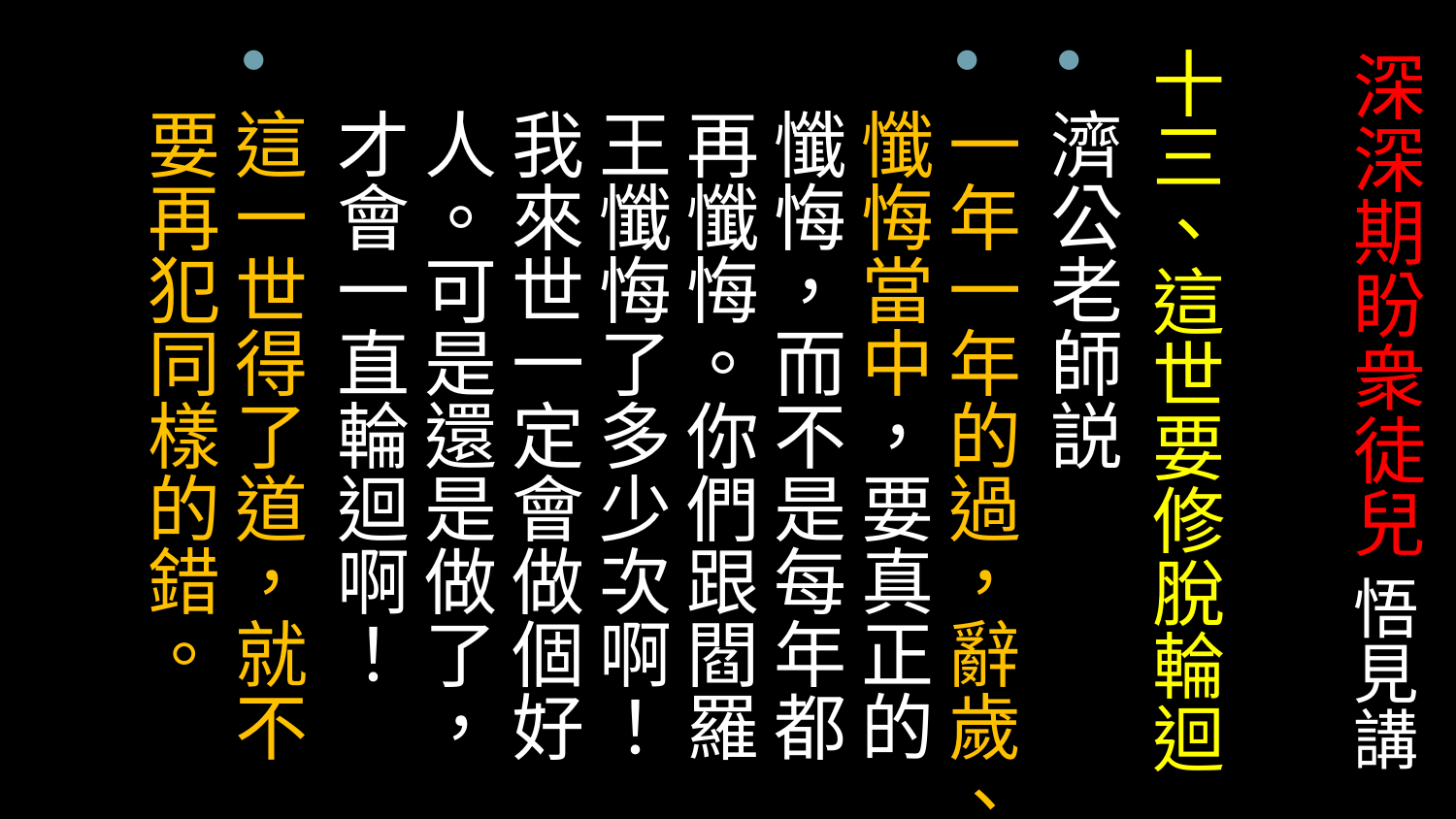

十三、這世要修脫輪迴
濟公老師説
一年一年的過，辭歲、懺悔當中，要真正的懺悔，而不是每年都再懺悔。你們跟閻羅王懺悔了多少次啊！我來世一定會做個好人。可是還是做了，才會一直輪迴啊！
這一世得了道，就不要再犯同樣的錯。

# 深深期盼衆徒兒 悟見講